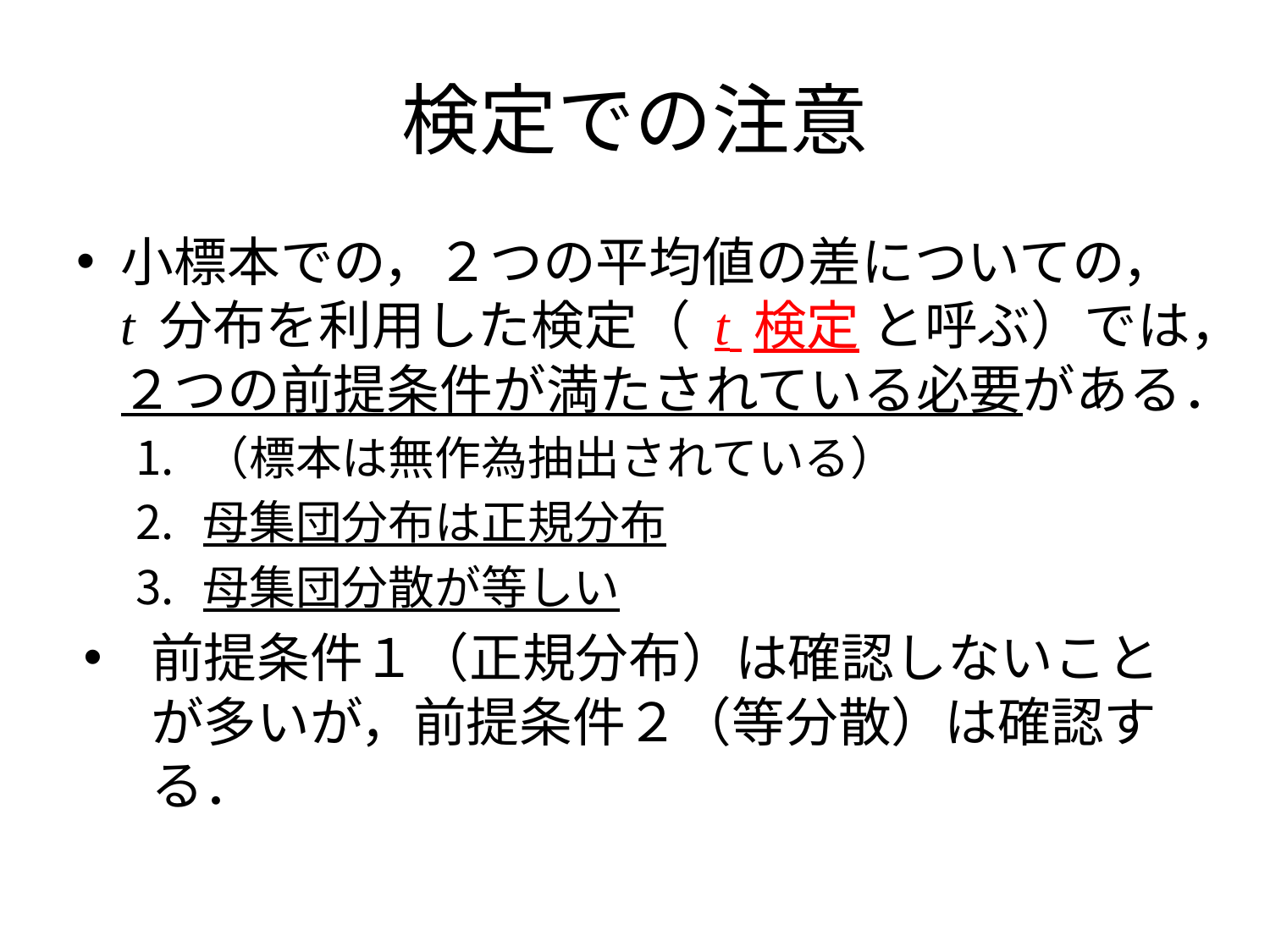

# 検定での注意
小標本での，２つの平均値の差についての， t 分布を利用した検定（ t 検定 と呼ぶ）では，２つの前提条件が満たされている必要がある．
（標本は無作為抽出されている）
母集団分布は正規分布
母集団分散が等しい
前提条件１（正規分布）は確認しないことが多いが，前提条件２（等分散）は確認する．